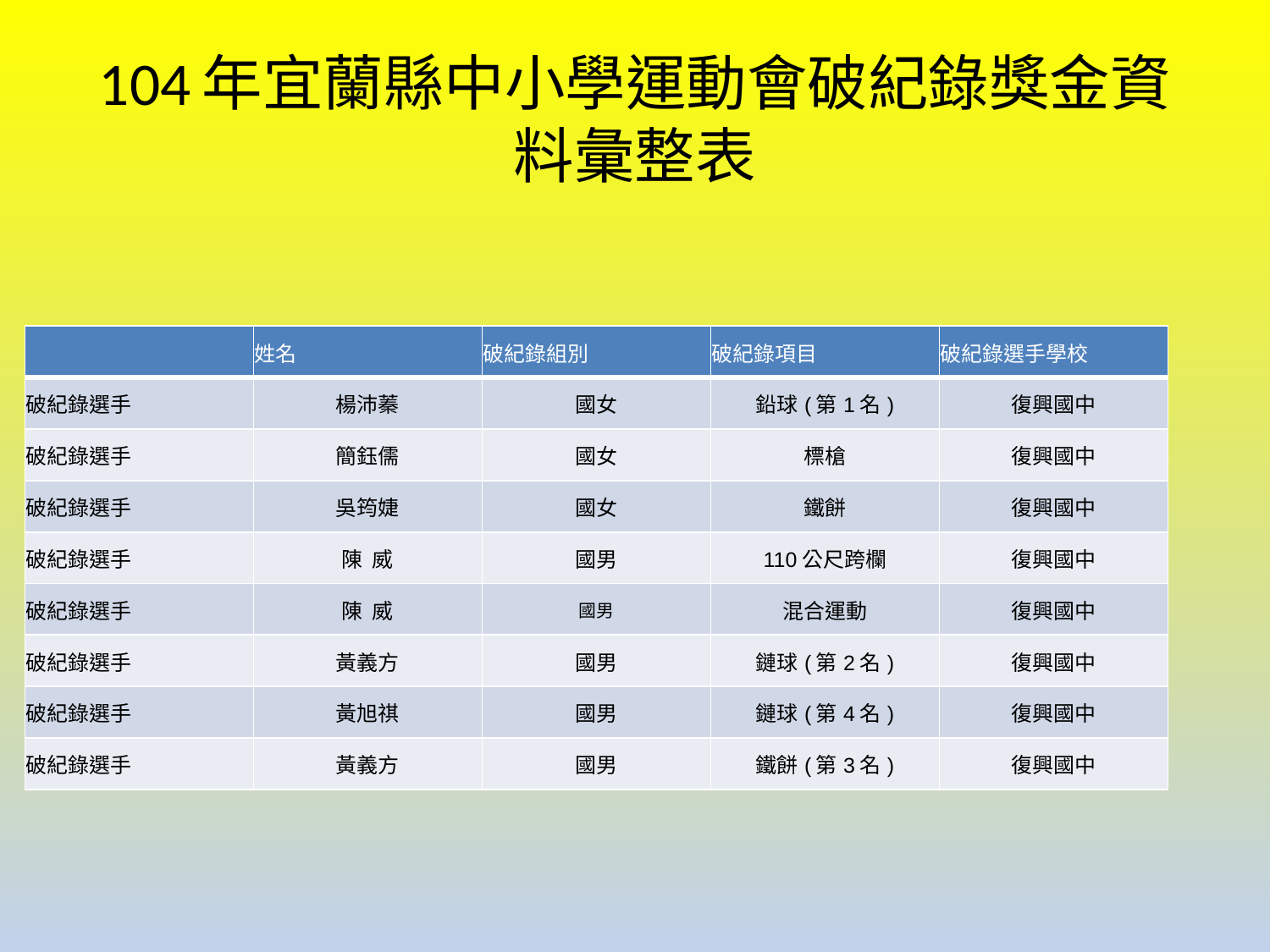

# 104年宜蘭縣中小學運動會破紀錄獎金資料彙整表
|  | 姓名 | 破紀錄組別 | 破紀錄項目 | 破紀錄選手學校 |
| --- | --- | --- | --- | --- |
| 破紀錄選手 | 楊沛蓁 | 國女 | 鉛球(第1名) | 復興國中 |
| 破紀錄選手 | 簡鈺儒 | 國女 | 標槍 | 復興國中 |
| 破紀錄選手 | 吳筠婕 | 國女 | 鐵餅 | 復興國中 |
| 破紀錄選手 | 陳 威 | 國男 | 110公尺跨欄 | 復興國中 |
| 破紀錄選手 | 陳 威 | 國男 | 混合運動 | 復興國中 |
| 破紀錄選手 | 黃義方 | 國男 | 鏈球(第2名) | 復興國中 |
| 破紀錄選手 | 黃旭祺 | 國男 | 鏈球(第4名) | 復興國中 |
| 破紀錄選手 | 黃義方 | 國男 | 鐵餅(第3名) | 復興國中 |